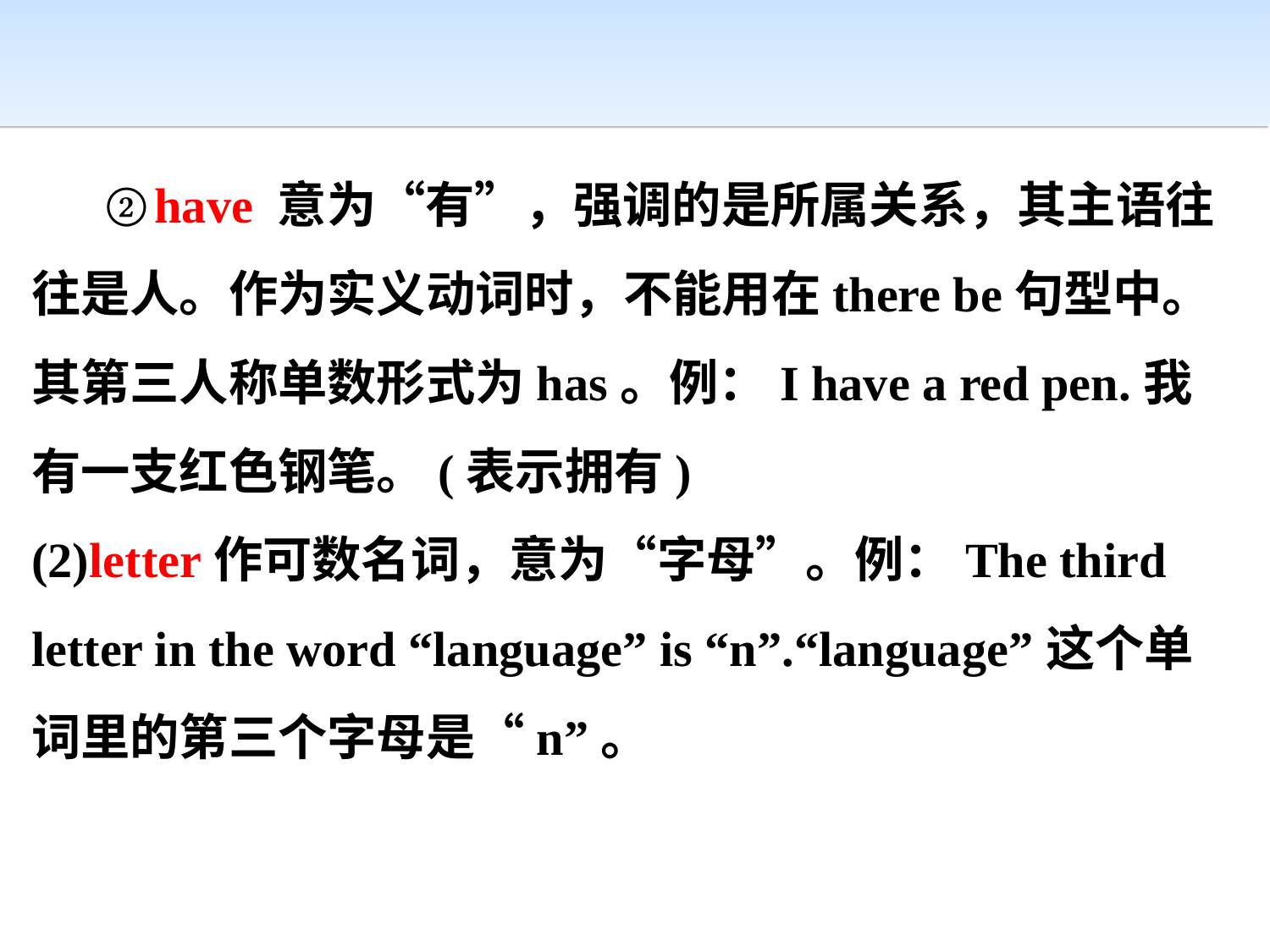

②have 意为“有”，强调的是所属关系，其主语往往是人。作为实义动词时，不能用在there be句型中。其第三人称单数形式为has。例：I have a red pen.我有一支红色钢笔。(表示拥有)
(2)letter作可数名词，意为“字母”。例：The third letter in the word “language” is “n”.“language”这个单词里的第三个字母是“n”。